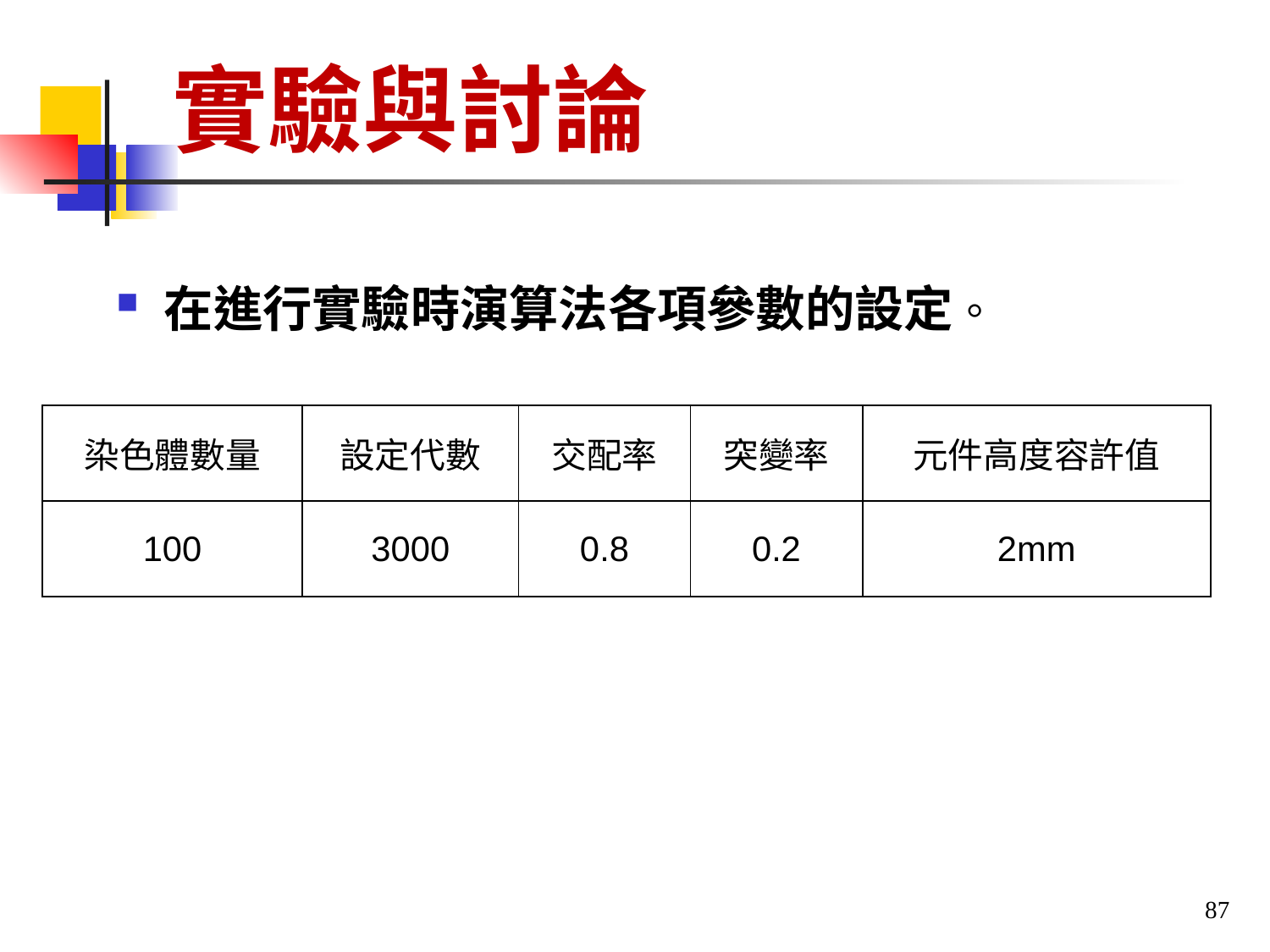

# 實驗與討論
在進行實驗時演算法各項參數的設定。
| 染色體數量 | 設定代數 | 交配率 | 突變率 | 元件高度容許值 |
| --- | --- | --- | --- | --- |
| 100 | 3000 | 0.8 | 0.2 | 2mm |
87